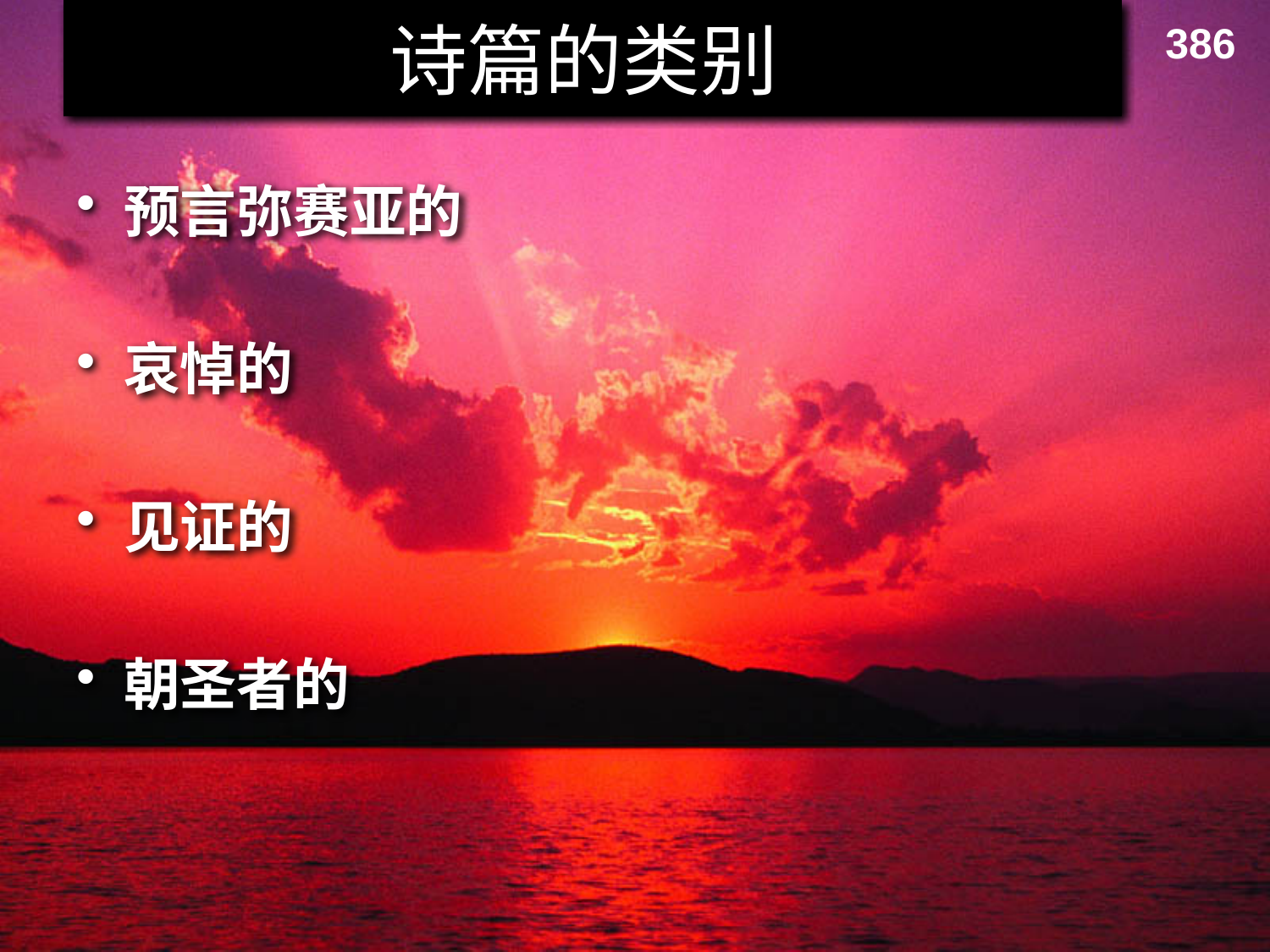

# 诗篇的类别
386
预言弥赛亚的

哀悼的

见证的

朝圣者的